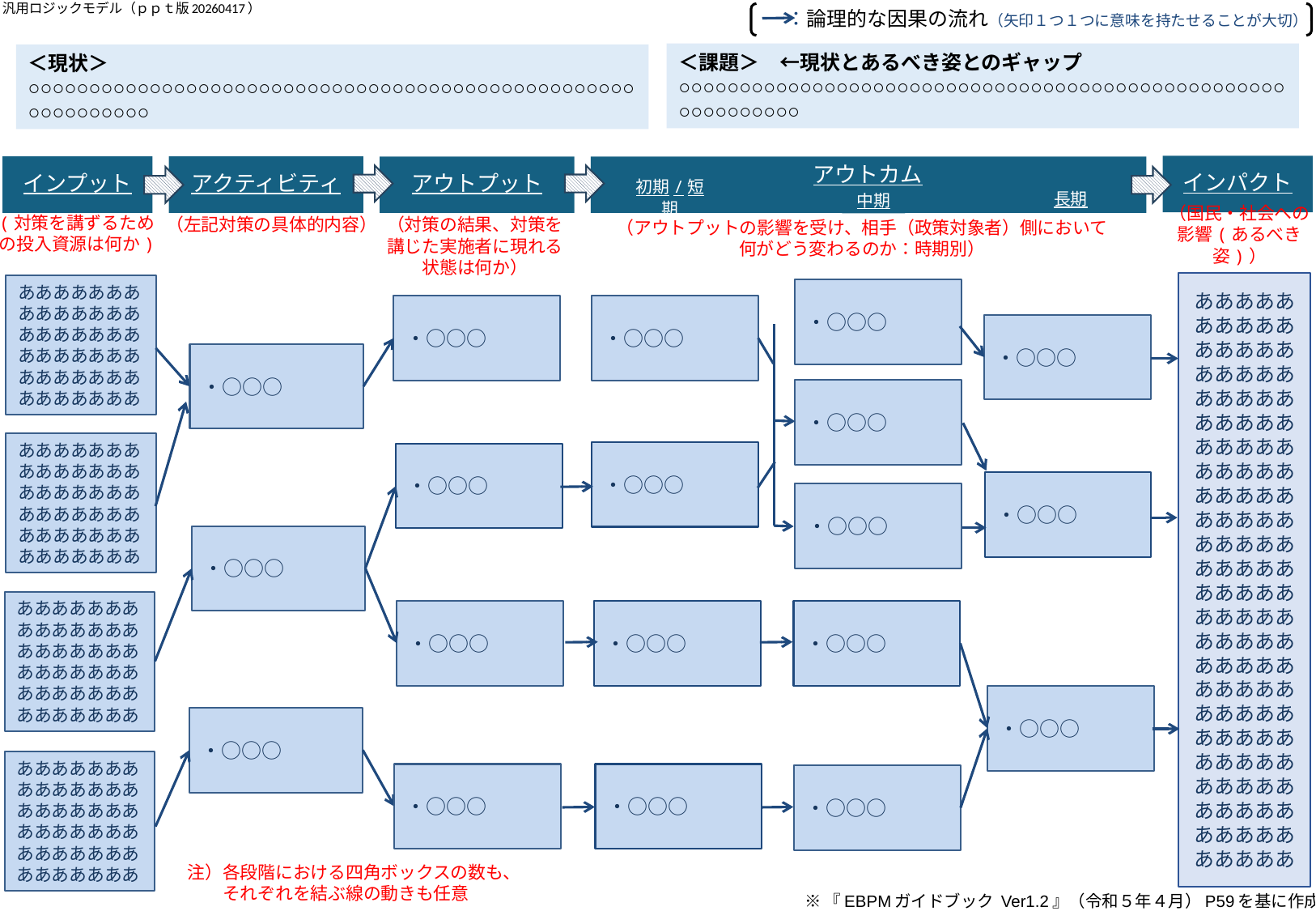

：論理的な因果の流れ（矢印１つ１つに意味を持たせることが大切）
汎用ロジックモデル（ｐｐｔ版20260417）

＜課題＞　←現状とあるべき姿とのギャップ
○○○○○○○○○○○○○○○○○○○○○○○○○○○○○○○○○○○○○○○○○○○○○○○○○○○○○○○○○○○○
＜現状＞
○○○○○○○○○○○○○○○○○○○○○○○○○○○○○○○○○○○○○○○○○○○○○○○○○○○○○○○○○○○○
インパクト
アクティビティ
インプット

アウトプット
アウトカム

初期/短期
長期
中期
（国民・社会への
影響(あるべき姿)）
(対策を講ずるため
の投入資源は何か)
（左記対策の具体的内容）

（対策の結果、対策を講じた実施者に現れる状態は何か）
（アウトプットの影響を受け、相手（政策対象者）側において
何がどう変わるのか：時期別）
あああああああああああああああああああああああああああああああああああああああああああああああああああああああああああああああああああああああああああああああああああああああああああああああああああああああああ
あああああ
あああああ
あああああ
ああああああああああああああああああああああああああああああああああああああああああ

・○○○

・○○○

・○○○

・○○○

・○○○

・○○○

ああああああああああああああああああああああああああああああああああああああああああ

・○○○

・○○○

・○○○

・○○○

・○○○

ああああああああああああああああああああああああああああああああああああああああああ

・○○○

・○○○

・○○○

・○○○

・○○○

ああああああああああああああああああああああああああああああああああああああああああ

・○○○

・○○○

・○○○

注）各段階における四角ボックスの数も、
　　それぞれを結ぶ線の動きも任意
※『EBPMガイドブック Ver1.2』（令和５年４月）P59を基に作成